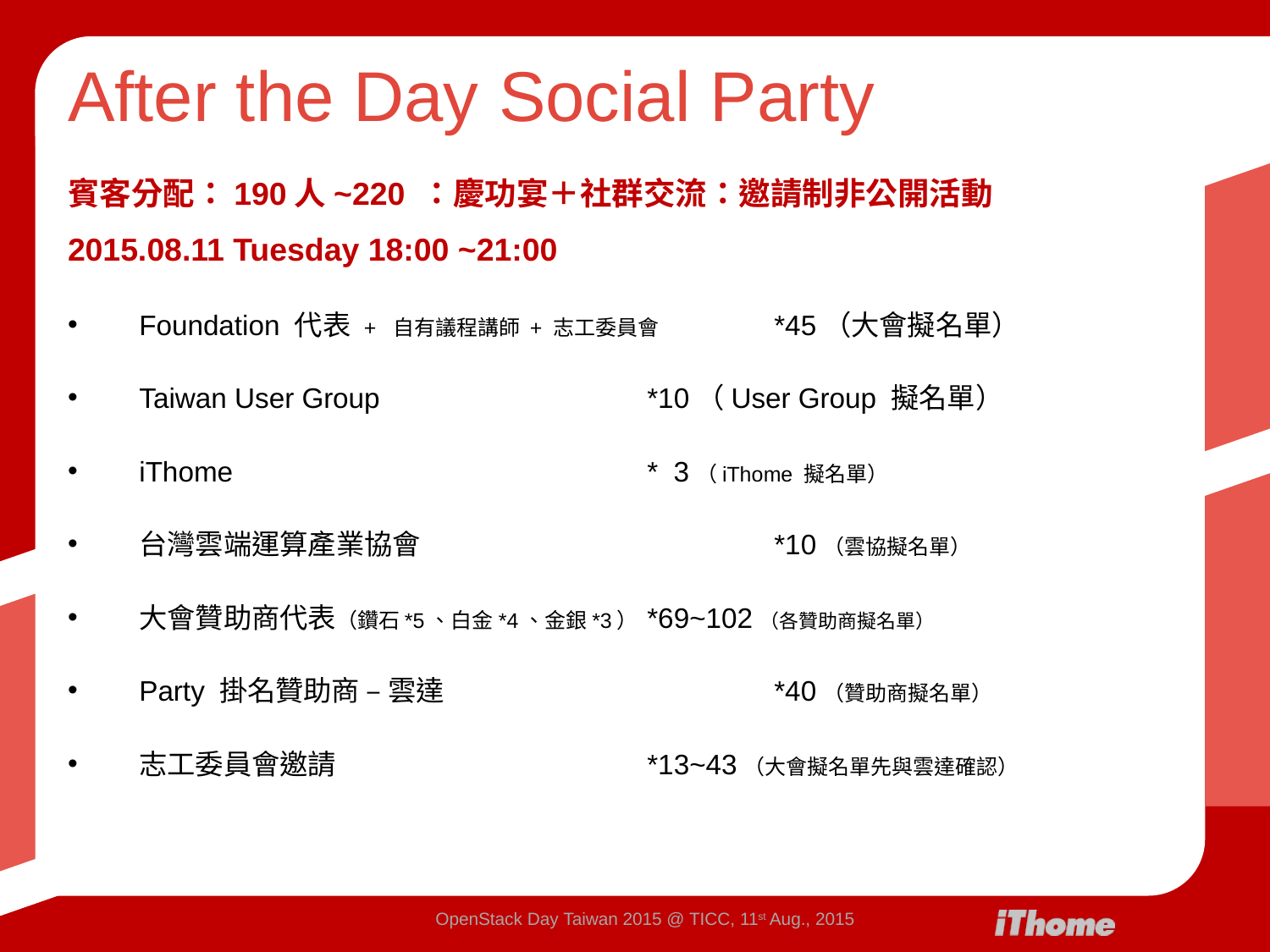

# After the Day Social Party
賓客分配：190人~220 ：慶功宴＋社群交流：邀請制非公開活動
2015.08.11 Tuesday 18:00 ~21:00
Foundation 代表 +  自有議程講師 + 志工委員會	*45（大會擬名單）
Taiwan User Group			*10（User Group 擬名單）
iThome				*  3（iThome 擬名單）
台灣雲端運算產業協會			*10（雲協擬名單）
大會贊助商代表（鑽石*5、白金*4、金銀*3） 	*69~102（各贊助商擬名單）
Party 掛名贊助商 – 雲達			*40（贊助商擬名單）
志工委員會邀請			*13~43（大會擬名單先與雲達確認）